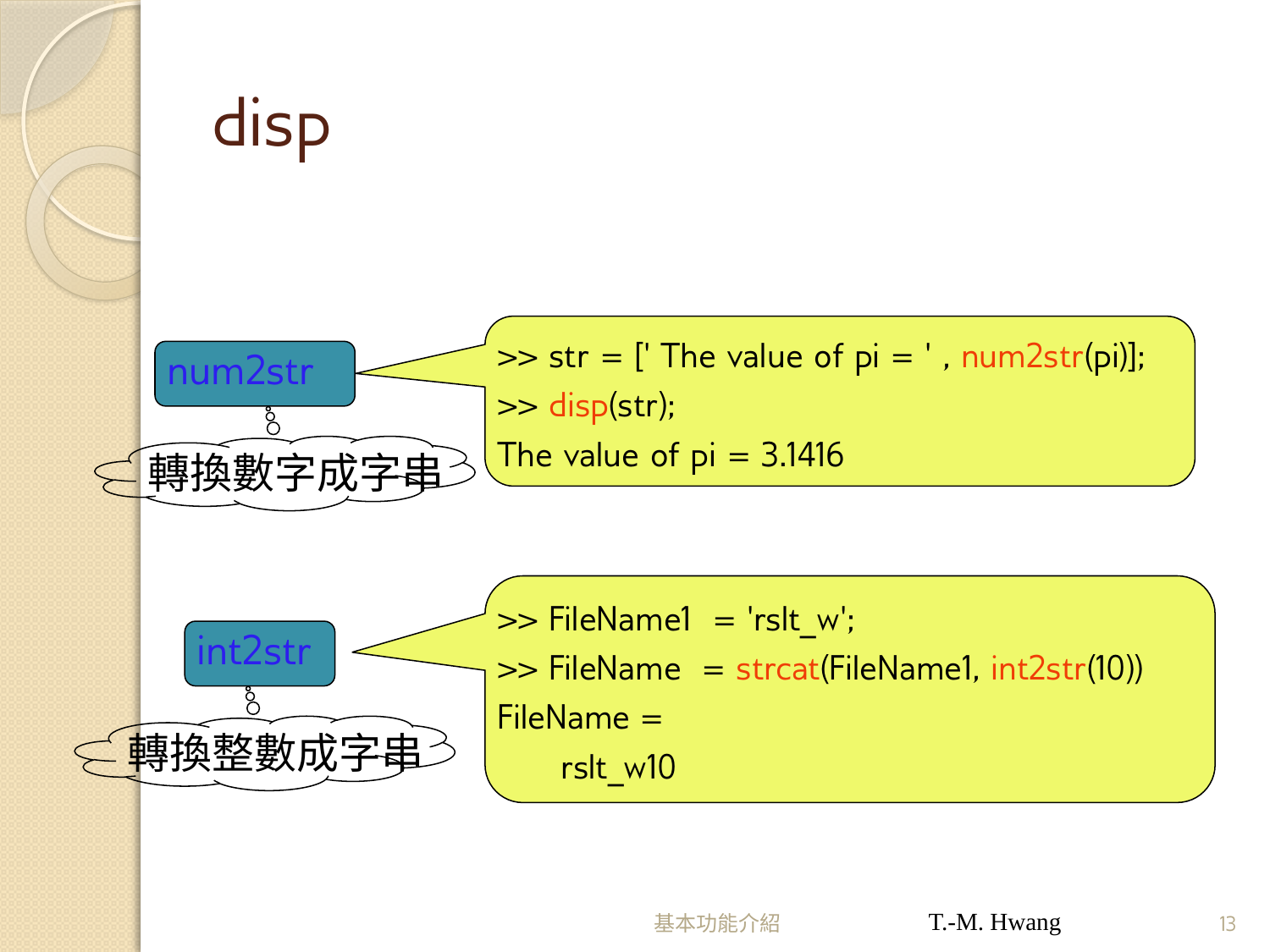

# disp

>> str = [' The value of pi = ' , num2str(pi)];
>> disp(str);
The value of pi = 3.1416
num2str

轉換數字成字串

>> FileName1  = 'rslt_w';
>> FileName  = strcat(FileName1, int2str(10))
FileName =
      rslt_w10
int2str

轉換整數成字串
基本功能介紹
T.-M. Hwang
13